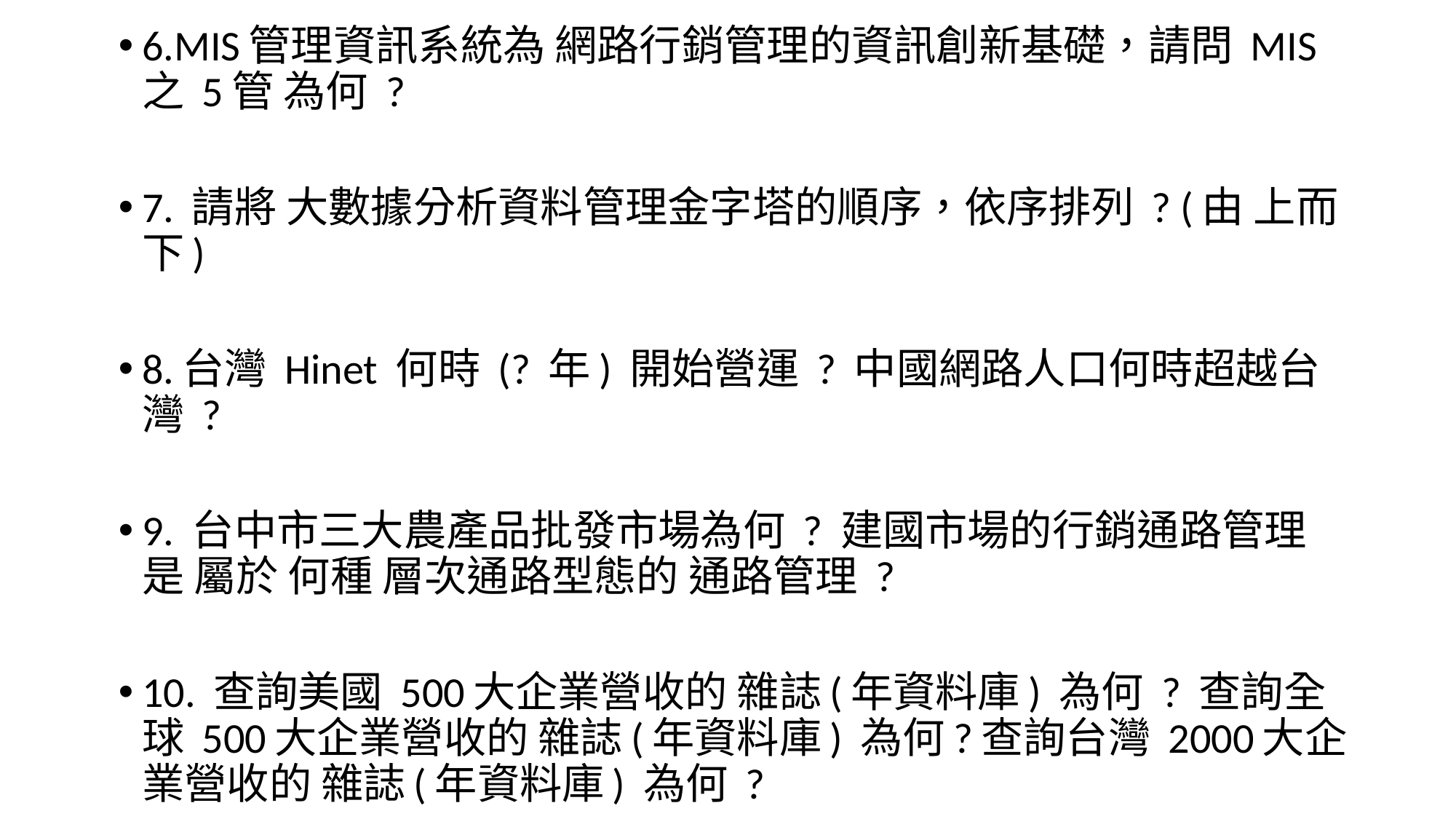

6.MIS管理資訊系統為 網路行銷管理的資訊創新基礎，請問 MIS之 5管 為何 ?

7. 請將 大數據分析資料管理金字塔的順序，依序排列 ? (由 上而下)

8.台灣 Hinet 何時 (? 年) 開始營運 ? 中國網路人口何時超越台灣 ?

9. 台中市三大農產品批發市場為何 ? 建國市場的行銷通路管理 是 屬於 何種 層次通路型態的 通路管理 ?

10. 查詢美國 500大企業營收的 雜誌(年資料庫) 為何 ? 查詢全球 500大企業營收的 雜誌(年資料庫) 為何?查詢台灣 2000大企業營收的 雜誌(年資料庫) 為何 ?